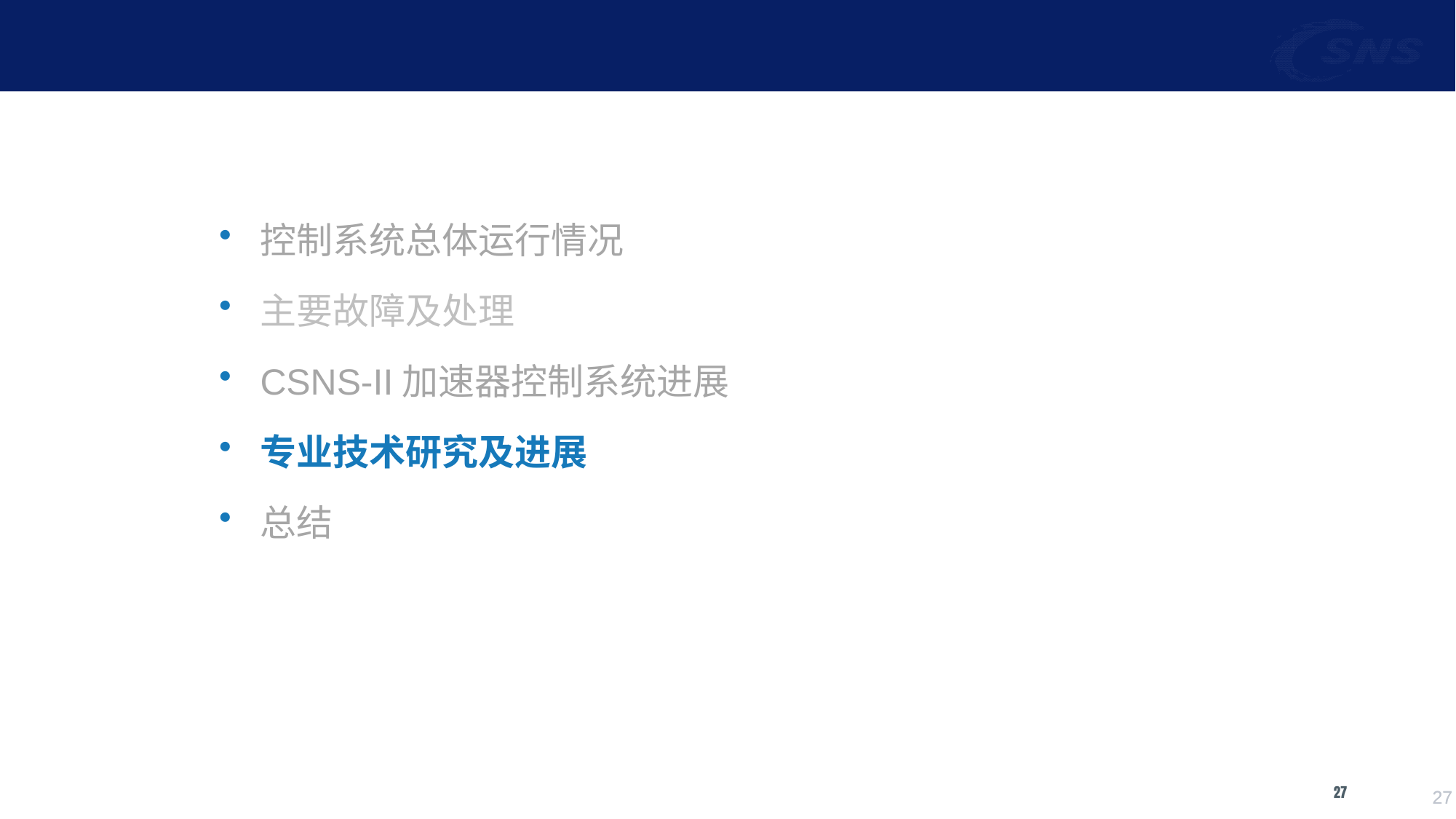

控制系统总体运行情况
主要故障及处理
CSNS-II加速器控制系统进展
专业技术研究及进展
总结

27